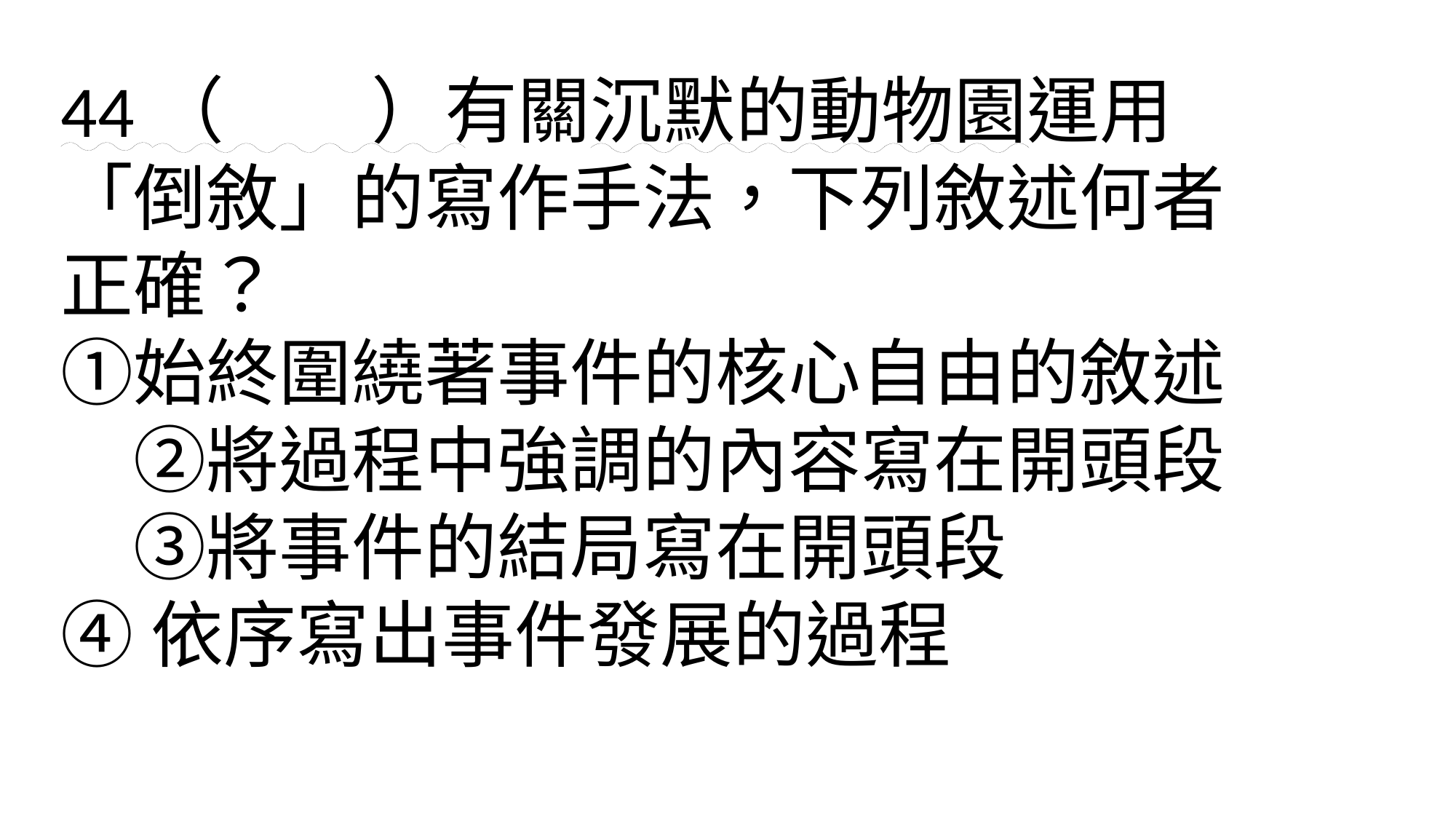

44（         ）有關沉默的動物園運用「倒敘」的寫作手法，下列敘述何者正確？　
①始終圍繞著事件的核心自由的敘述　②將過程中強調的內容寫在開頭段　③將事件的結局寫在開頭段
④依序寫出事件發展的過程